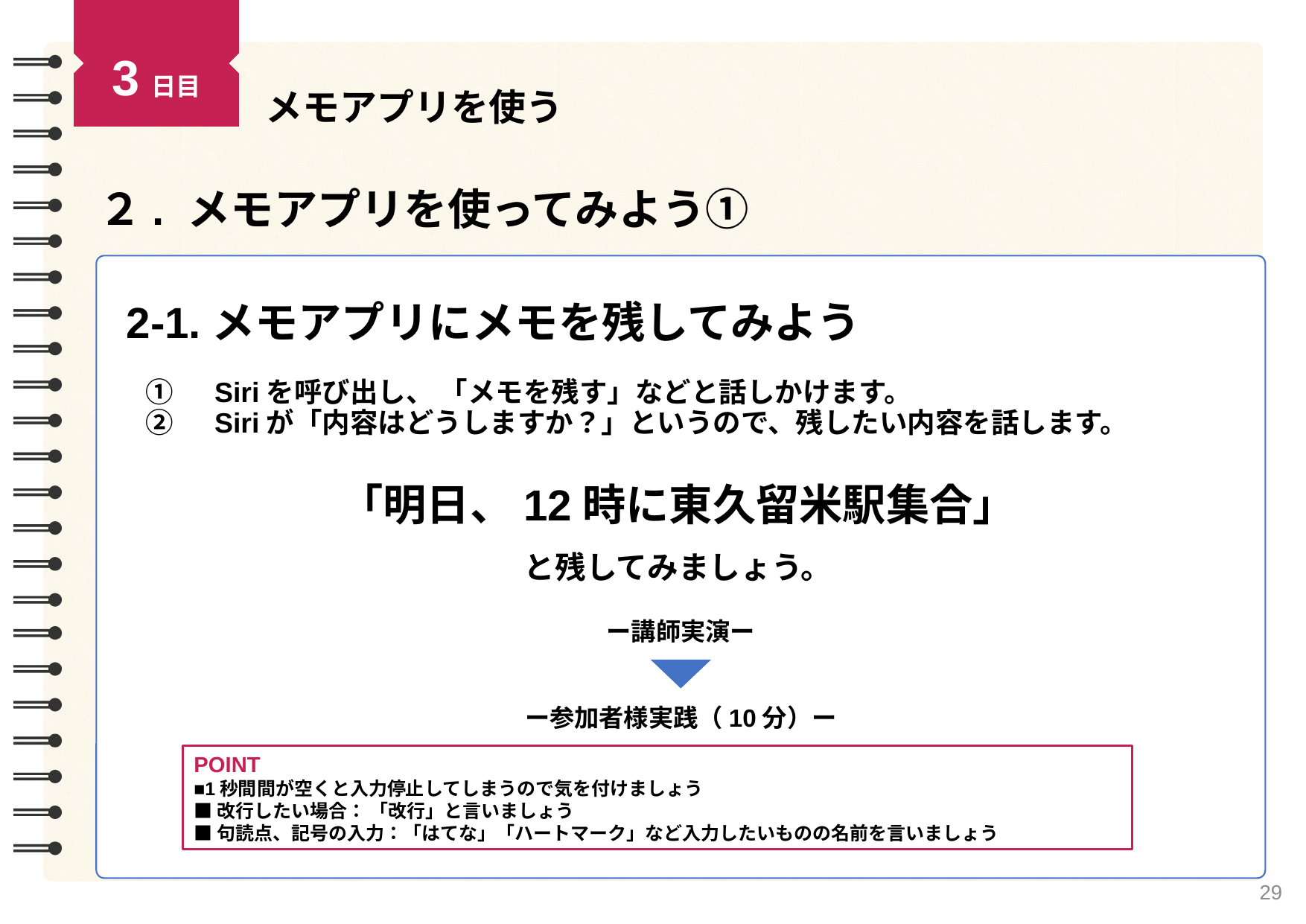

3日目

メモアプリを使う
２. メモアプリを使ってみよう①

2-1.メモアプリにメモを残してみよう

①　Siriを呼び出し、 「メモを残す」などと話しかけます。
②　Siriが「内容はどうしますか？」というので、残したい内容を話します。
「明日、12時に東久留米駅集合」
と残してみましょう。
ー講師実演ー

ー参加者様実践（10分）ー
POINT
■1秒間間が空くと入力停止してしまうので気を付けましょう
■改行したい場合： 「改行」と言いましょう
■句読点、記号の入力：「はてな」「ハートマーク」など入力したいものの名前を言いましょう
29